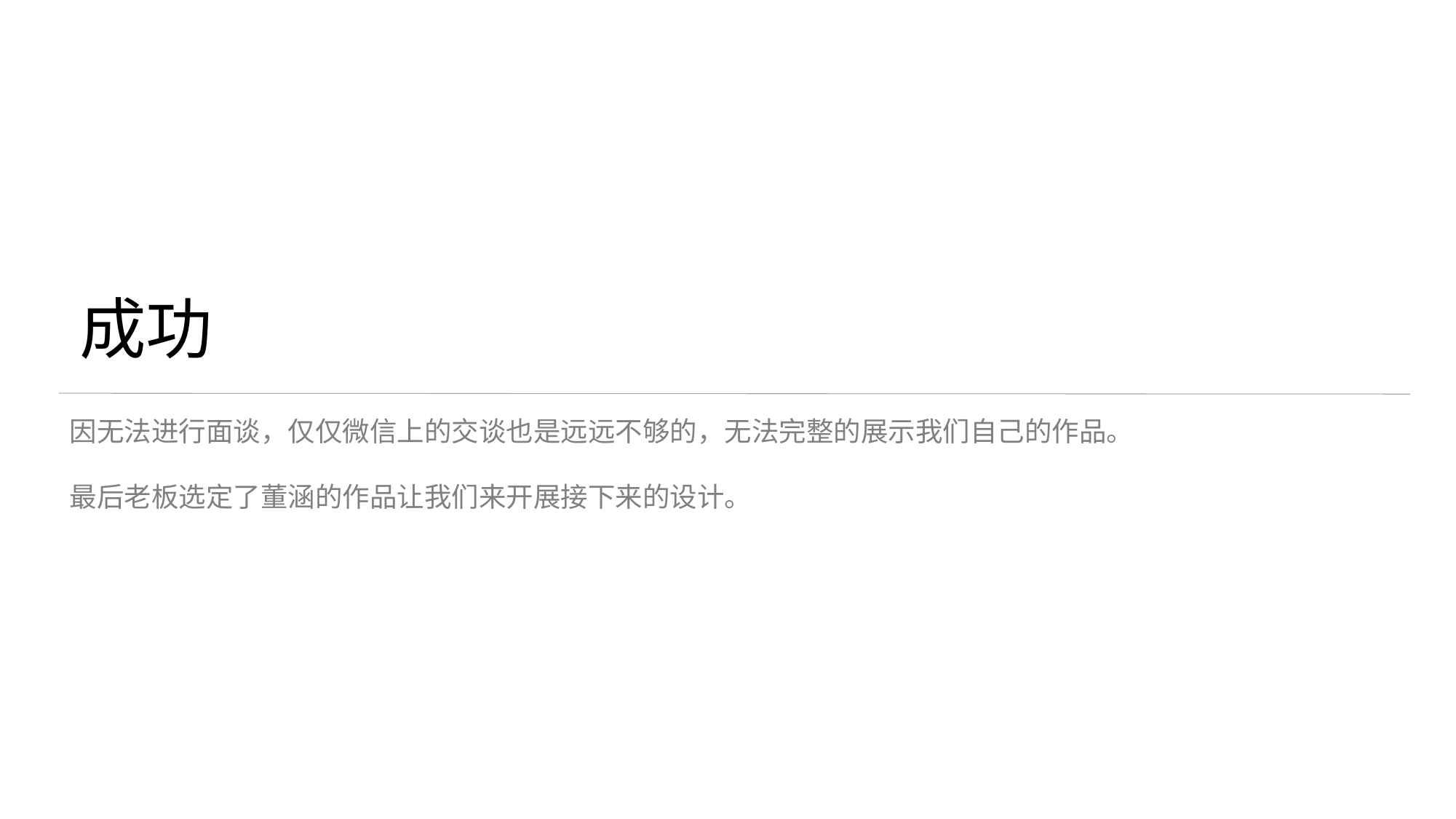

成功
因无法进行面谈，仅仅微信上的交谈也是远远不够的，无法完整的展示我们自己的作品。

最后老板选定了董涵的作品让我们来开展接下来的设计。